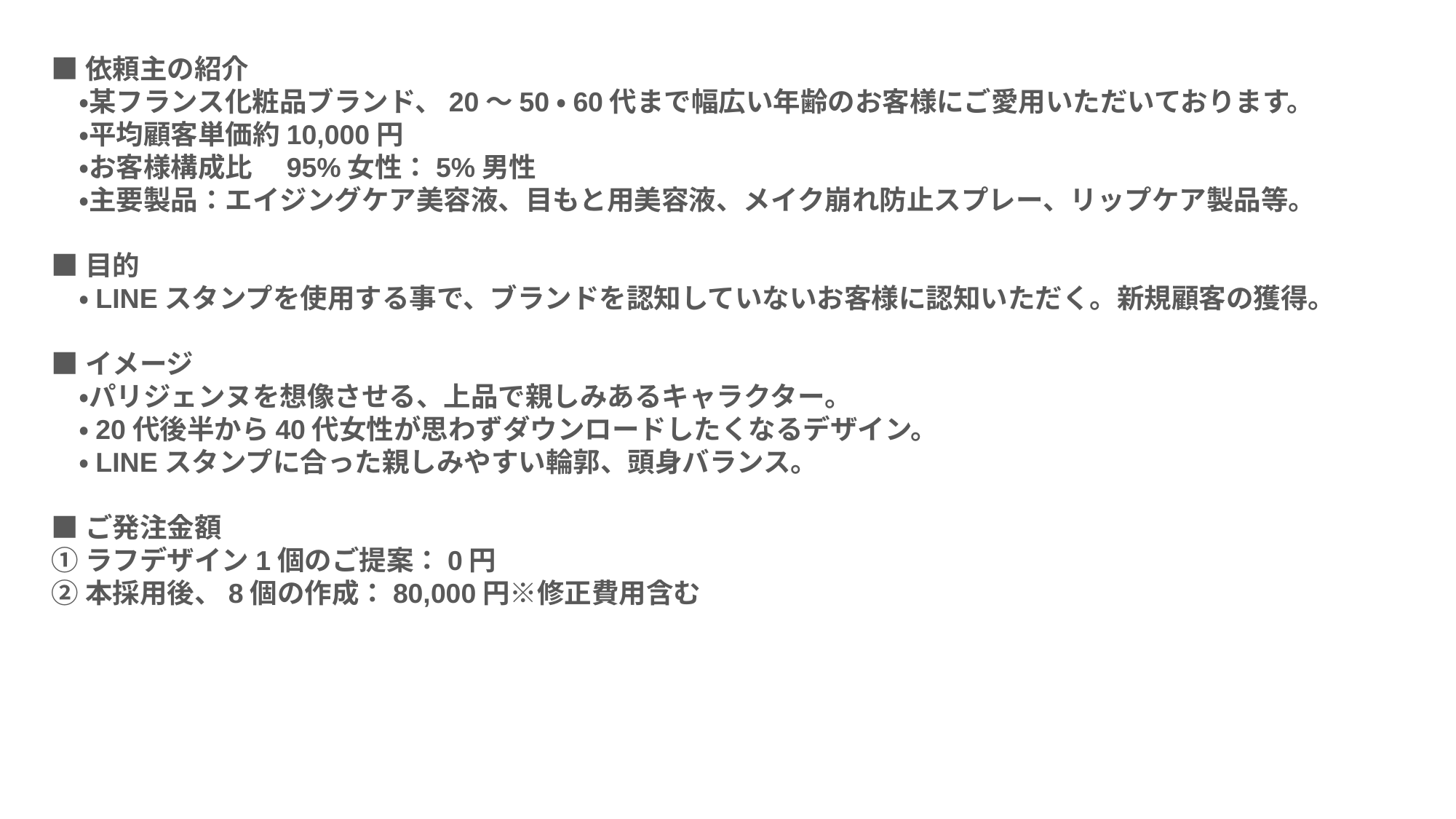

■依頼主の紹介
　・某フランス化粧品ブランド、20～50・60代まで幅広い年齢のお客様にご愛用いただいております。
　・平均顧客単価約10,000円
　・お客様構成比　95%女性：5%男性
　・主要製品：エイジングケア美容液、目もと用美容液、メイク崩れ防止スプレー、リップケア製品等。

■目的
　・LINEスタンプを使用する事で、ブランドを認知していないお客様に認知いただく。新規顧客の獲得。

■イメージ
　・パリジェンヌを想像させる、上品で親しみあるキャラクター。
　・20代後半から40代女性が思わずダウンロードしたくなるデザイン。
　・LINEスタンプに合った親しみやすい輪郭、頭身バランス。

■ご発注金額
①ラフデザイン1個のご提案：0円
②本採用後、8個の作成：80,000円※修正費用含む